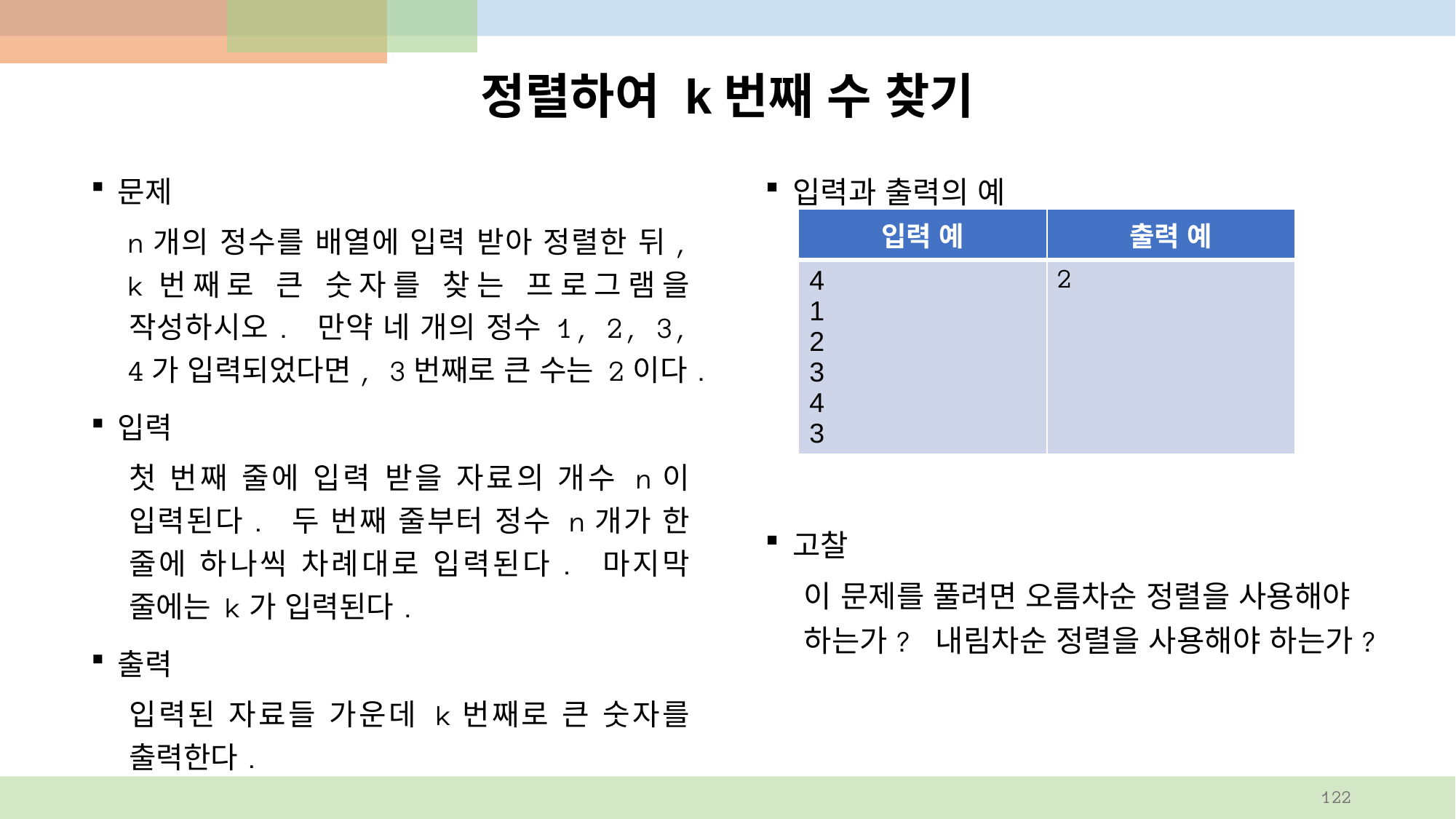

# 정렬하여 k번째 수 찾기

입력과 출력의 예

고찰
이 문제를 풀려면 오름차순 정렬을 사용해야 하는가? 내림차순 정렬을 사용해야 하는가?

문제
n개의 정수를 배열에 입력 받아 정렬한 뒤, k번째로 큰 숫자를 찾는 프로그램을 작성하시오. 만약 네 개의 정수 1, 2, 3, 4가 입력되었다면, 3번째로 큰 수는 2이다.
입력
첫 번째 줄에 입력 받을 자료의 개수 n이 입력된다. 두 번째 줄부터 정수 n개가 한 줄에 하나씩 차례대로 입력된다. 마지막 줄에는 k가 입력된다.
출력
입력된 자료들 가운데 k번째로 큰 숫자를 출력한다.
| 입력 예 | 출력 예 |
| --- | --- |
| 4 1 2 3 4 3 | 2 |
122